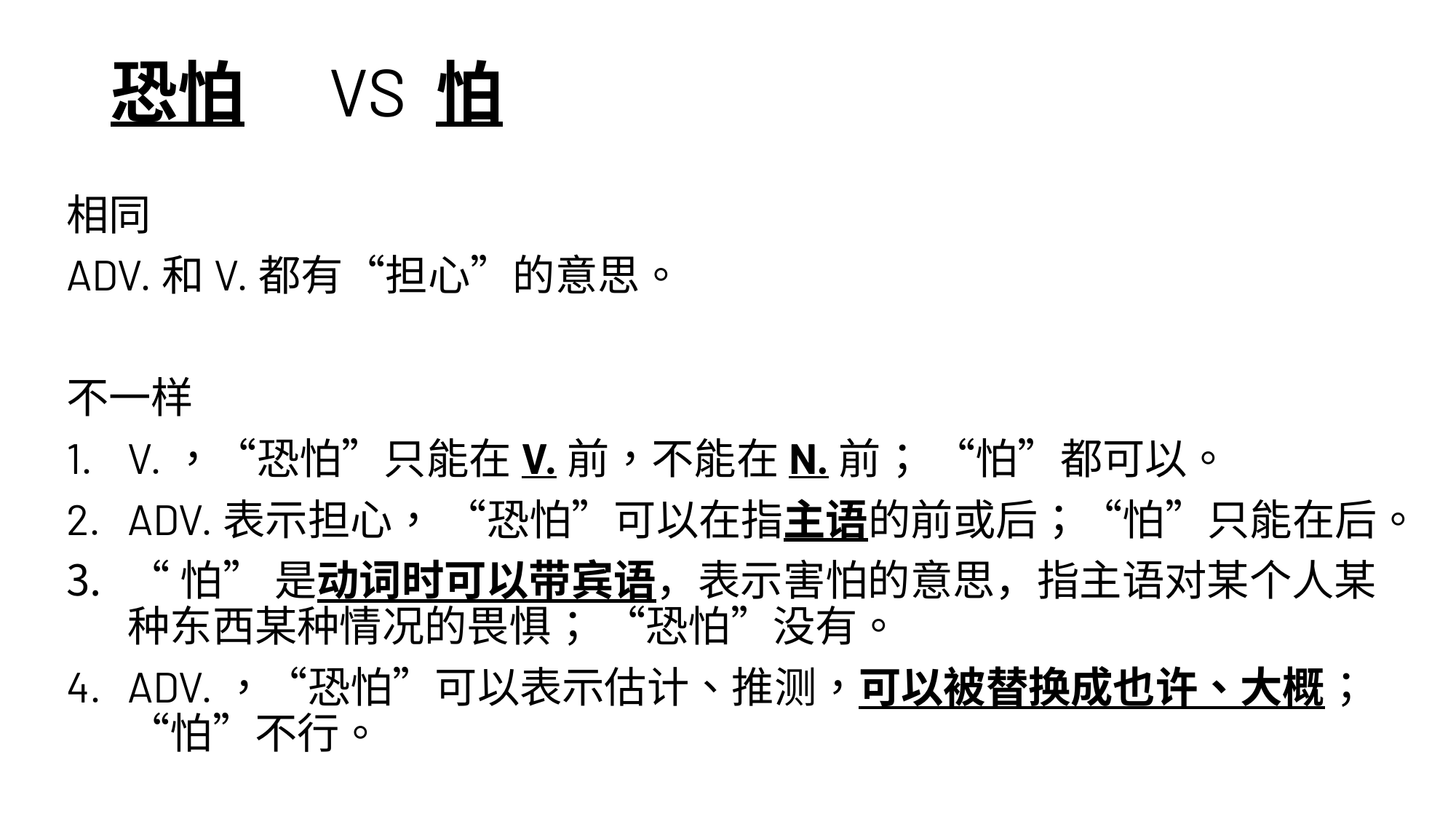

# 恐怕 	VS 怕
相同
ADV.和V.都有“担心”的意思。

不一样
V.，“恐怕”只能在V.前，不能在N.前； “怕”都可以。
ADV.表示担心， “恐怕”可以在指主语的前或后；“怕”只能在后。
“怕” 是动词时可以带宾语，表示害怕的意思，指主语对某个人某种东西某种情况的畏惧； “恐怕”没有。
ADV.，“恐怕”可以表示估计、推测，可以被替换成也许、大概； “怕”不行。